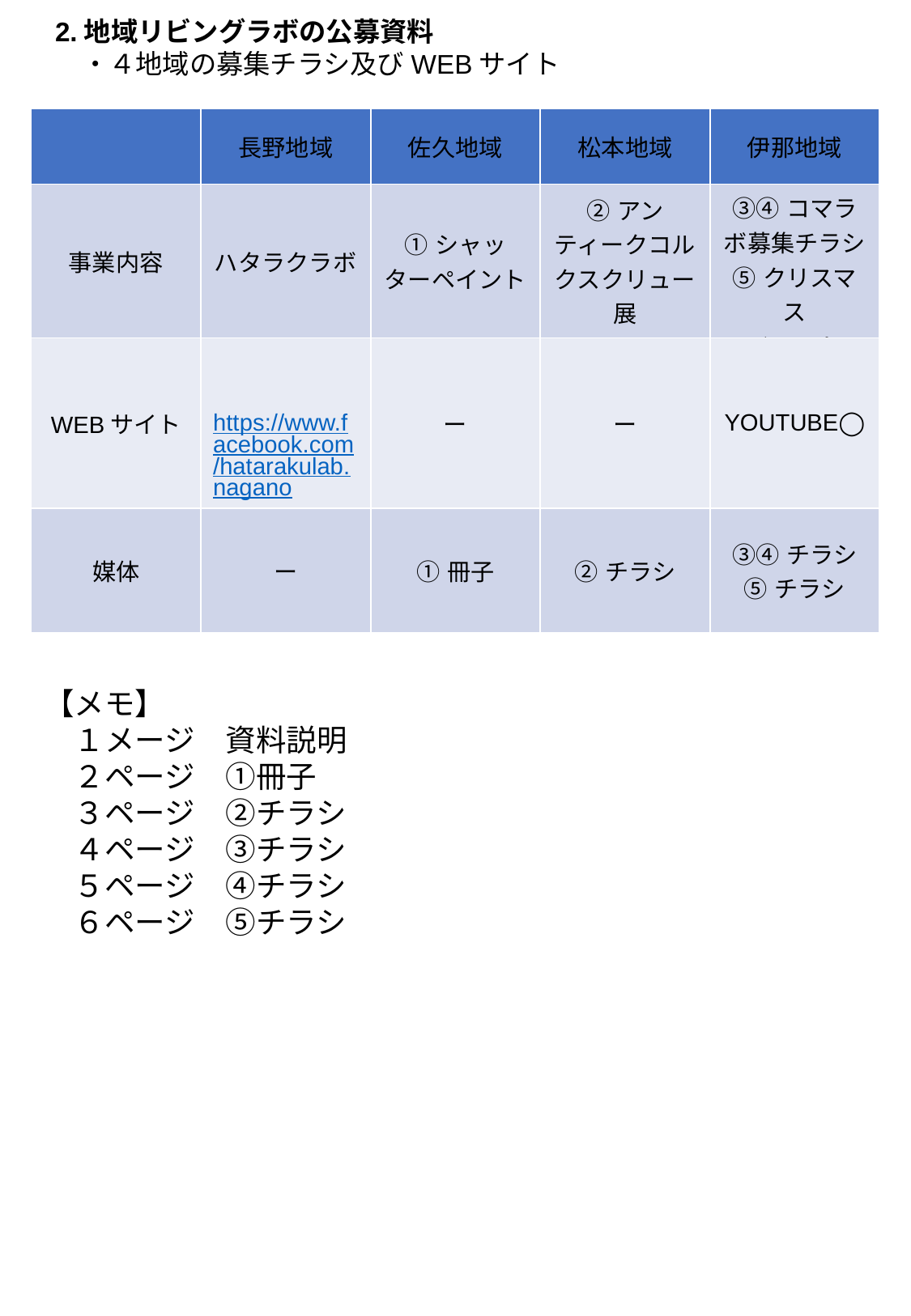

2.地域リビングラボの公募資料
　・４地域の募集チラシ及びWEBサイト
|  | 長野地域 | 佐久地域 | 松本地域 | 伊那地域 |
| --- | --- | --- | --- | --- |
| 事業内容 | ハタラクラボ | ①シャッターペイント | ②アンティークコルクスクリュー展 | ③④コマラボ募集チラシ ⑤クリスマス イベント |
| WEBサイト | https://www.facebook.com/hatarakulab.nagano | ー | ー | YOUTUBE◯ |
| 媒体 | ー | ①冊子 | ②チラシ | ③④チラシ ⑤チラシ |
【メモ】
　１メージ　資料説明
　２ページ　①冊子
　３ページ　②チラシ
　４ページ　③チラシ
　５ページ　④チラシ
　６ページ　⑤チラシ